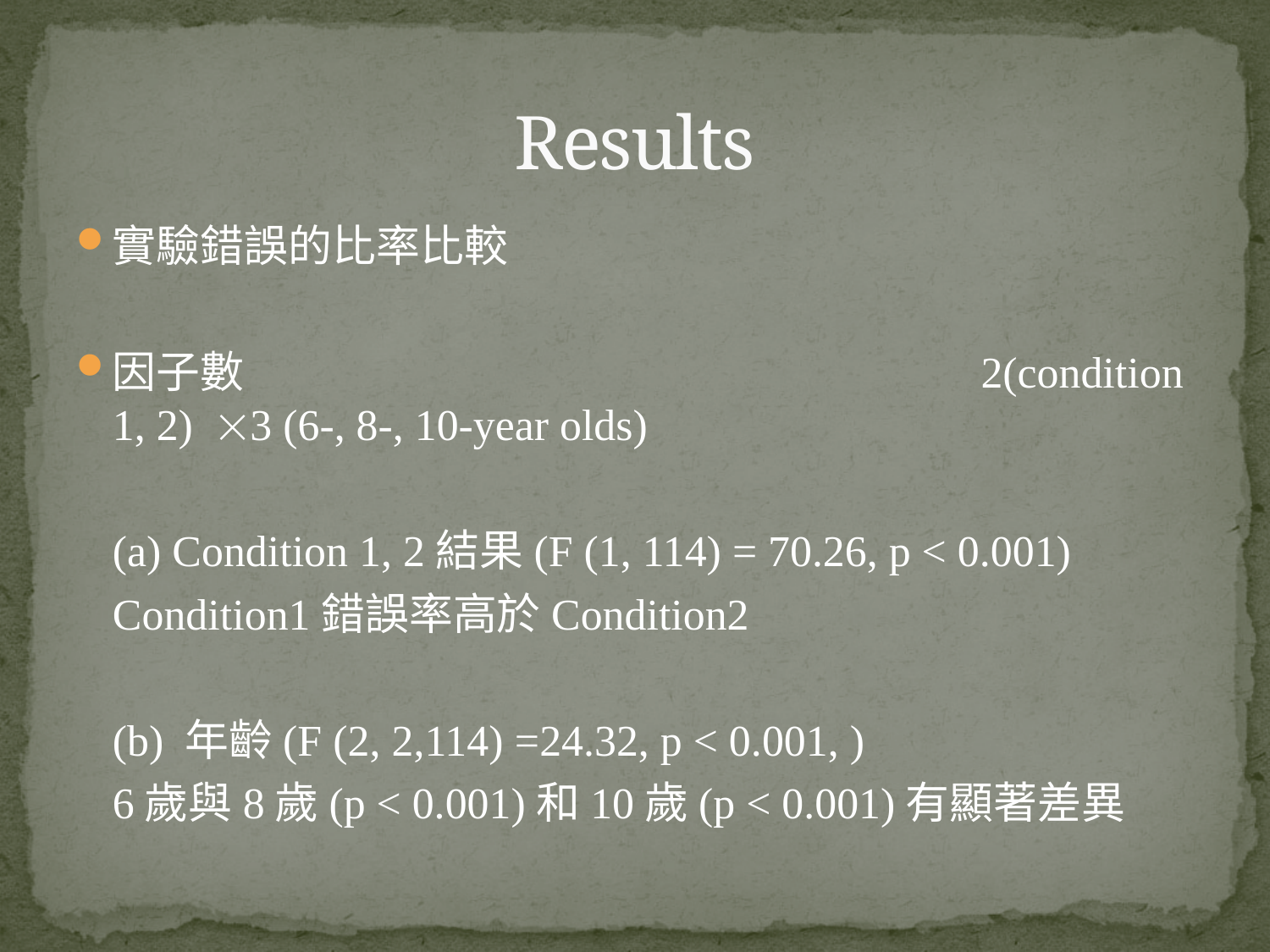

# Results
實驗錯誤的比率比較

因子數                                                                         2(condition 1, 2)  ×3 (6-, 8-, 10-year olds)

		(a) Condition 1, 2結果(F (1, 114) = 70.26, p < 0.001)
		Condition1錯誤率高於Condition2

		(b) 年齡(F (2, 2,114) =24.32, p < 0.001, )
		6歲與8歲(p < 0.001)和10歲(p < 0.001)有顯著差異